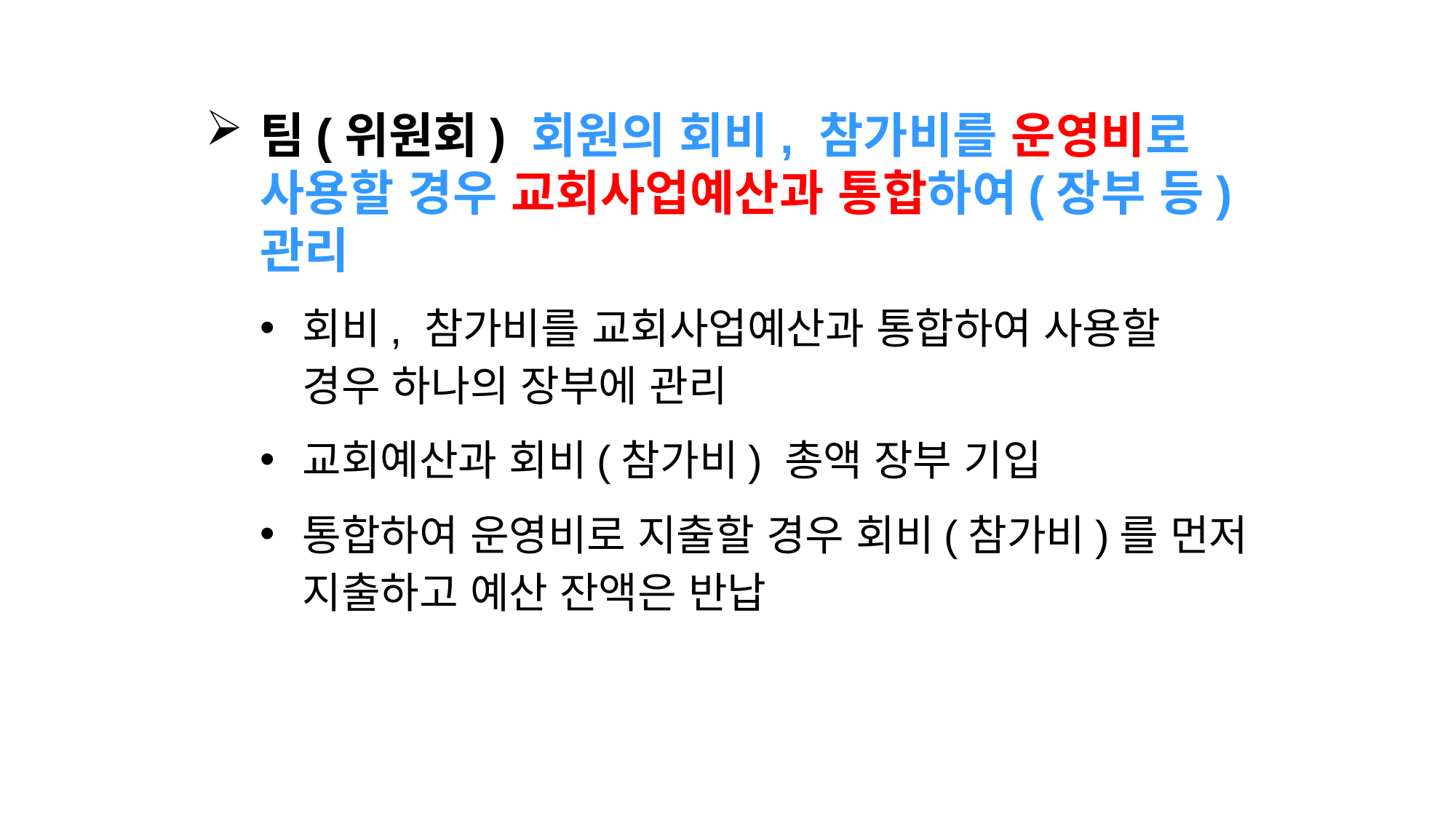

팀(위원회) 회원의 회비, 참가비를 운영비로 사용할 경우 교회사업예산과 통합하여(장부 등) 관리
회비, 참가비를 교회사업예산과 통합하여 사용할 경우 하나의 장부에 관리
교회예산과 회비(참가비) 총액 장부 기입
통합하여 운영비로 지출할 경우 회비(참가비)를 먼저 지출하고 예산 잔액은 반납